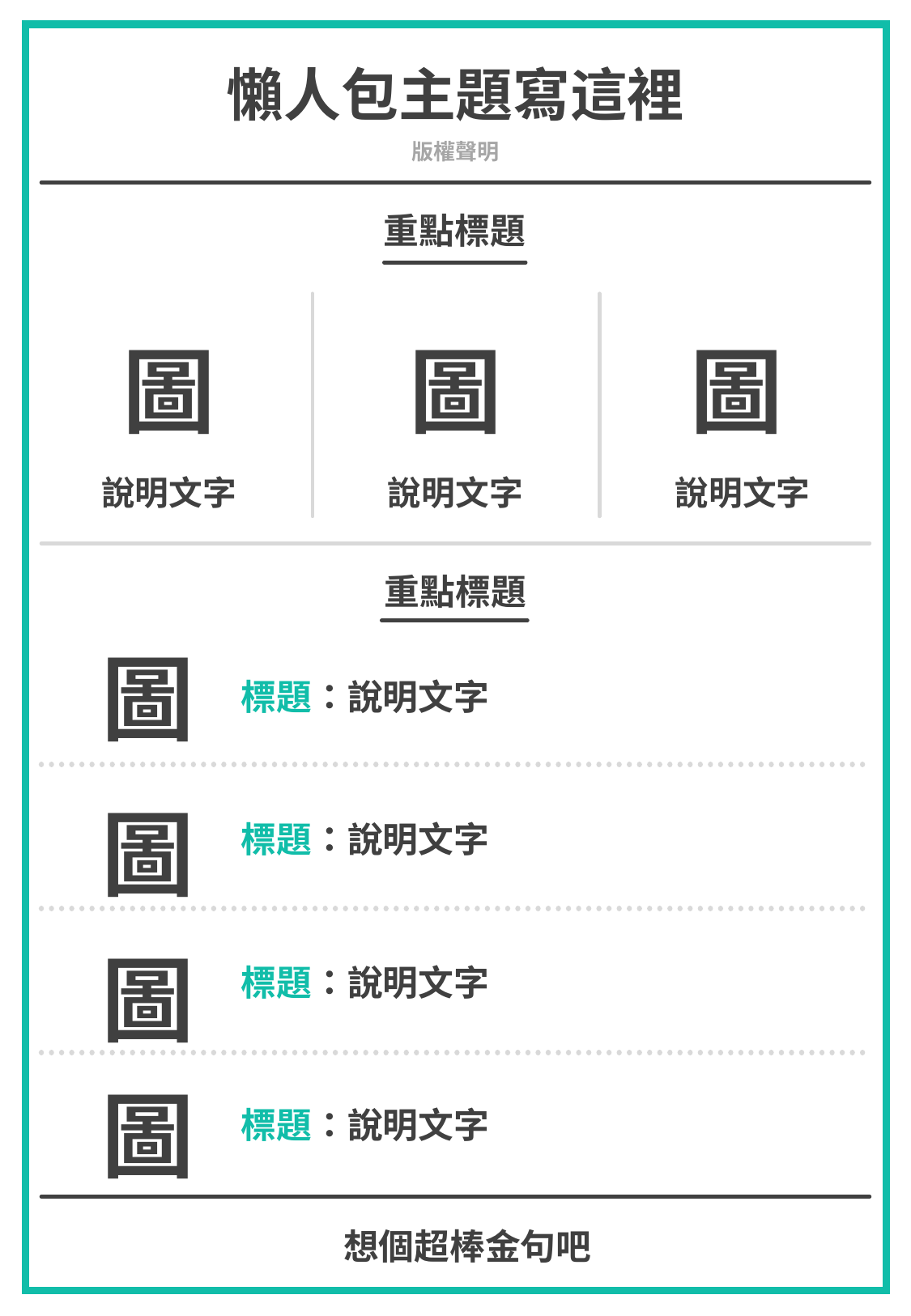

懶人包主題寫這裡
版權聲明
重點標題
圖
圖
圖
說明文字
說明文字
說明文字
重點標題
圖
標題：說明文字
圖
標題：說明文字
圖
標題：說明文字

圖
標題：說明文字
想個超棒金句吧